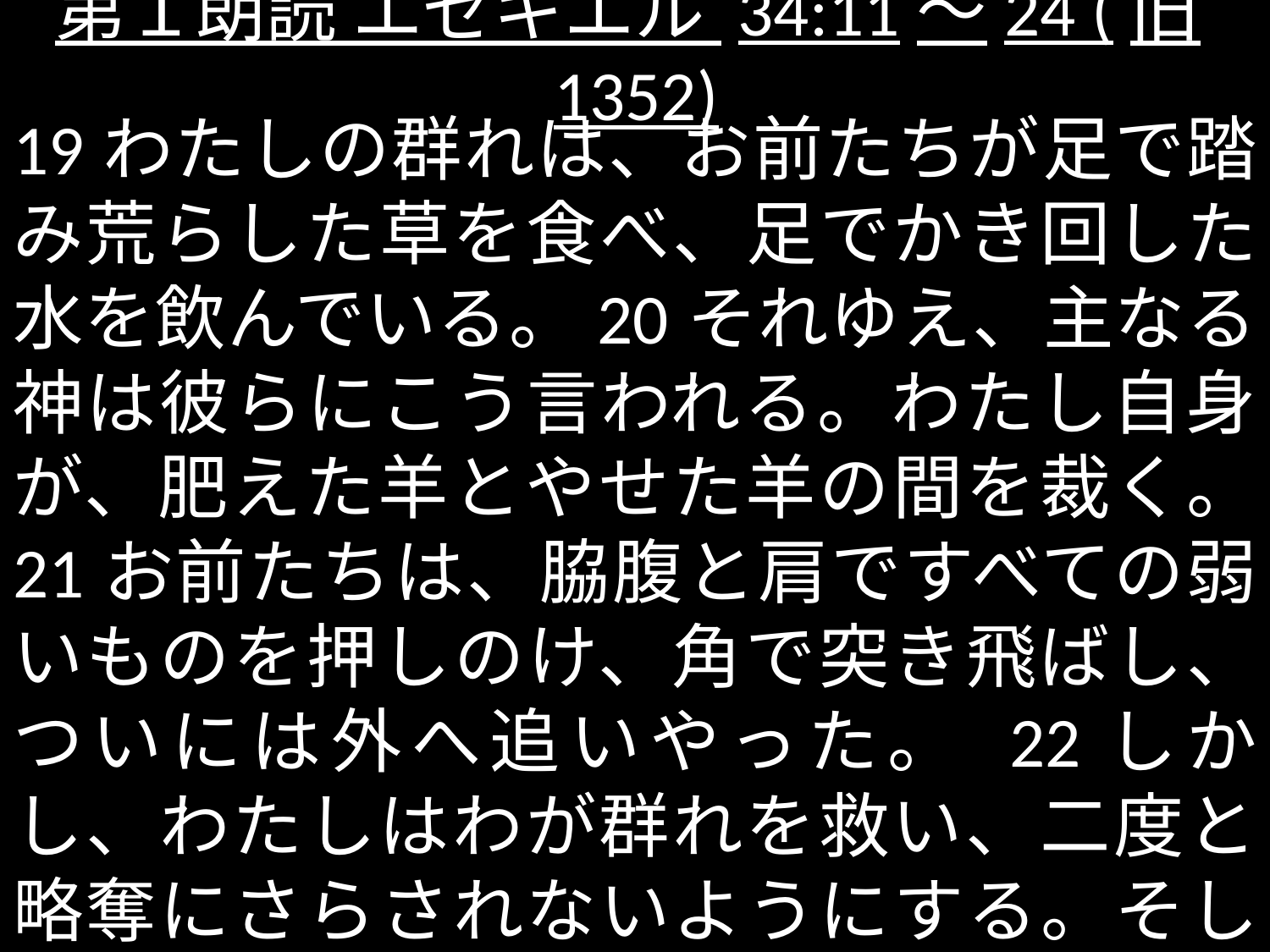

# 第１朗読 エゼキエル 34:11～24 (旧1352)
19わたしの群れは、お前たちが足で踏み荒らした草を食べ、足でかき回した水を飲んでいる。20それゆえ、主なる神は彼らにこう言われる。わたし自身が、肥えた羊とやせた羊の間を裁く。 21お前たちは、脇腹と肩ですべての弱いものを押しのけ、角で突き飛ばし、ついには外へ追いやった。 22しかし、わたしはわが群れを救い、二度と略奪にさらされないようにする。そして、羊と羊との間を裁く。